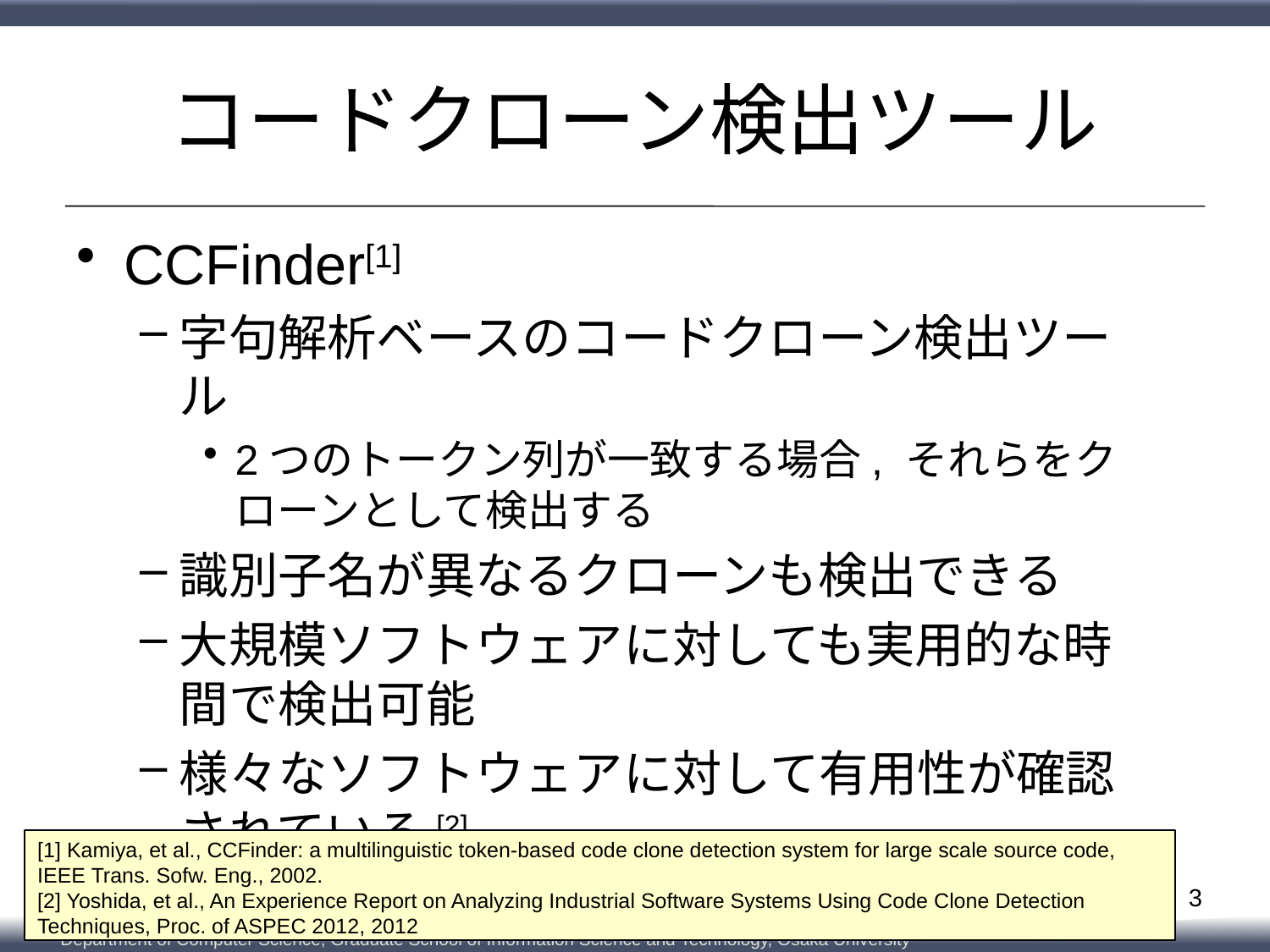

# コードクローン検出ツール
CCFinder[1]
字句解析ベースのコードクローン検出ツール
2つのトークン列が一致する場合, それらをクローンとして検出する
識別子名が異なるクローンも検出できる
大規模ソフトウェアに対しても実用的な時間で検出可能
様々なソフトウェアに対して有用性が確認されている[2]

[1] Kamiya, et al., CCFinder: a multilinguistic token-based code clone detection system for large scale source code, IEEE Trans. Sofw. Eng., 2002.
[2] Yoshida, et al., An Experience Report on Analyzing Industrial Software Systems Using Code Clone Detection Techniques, Proc. of ASPEC 2012, 2012
3